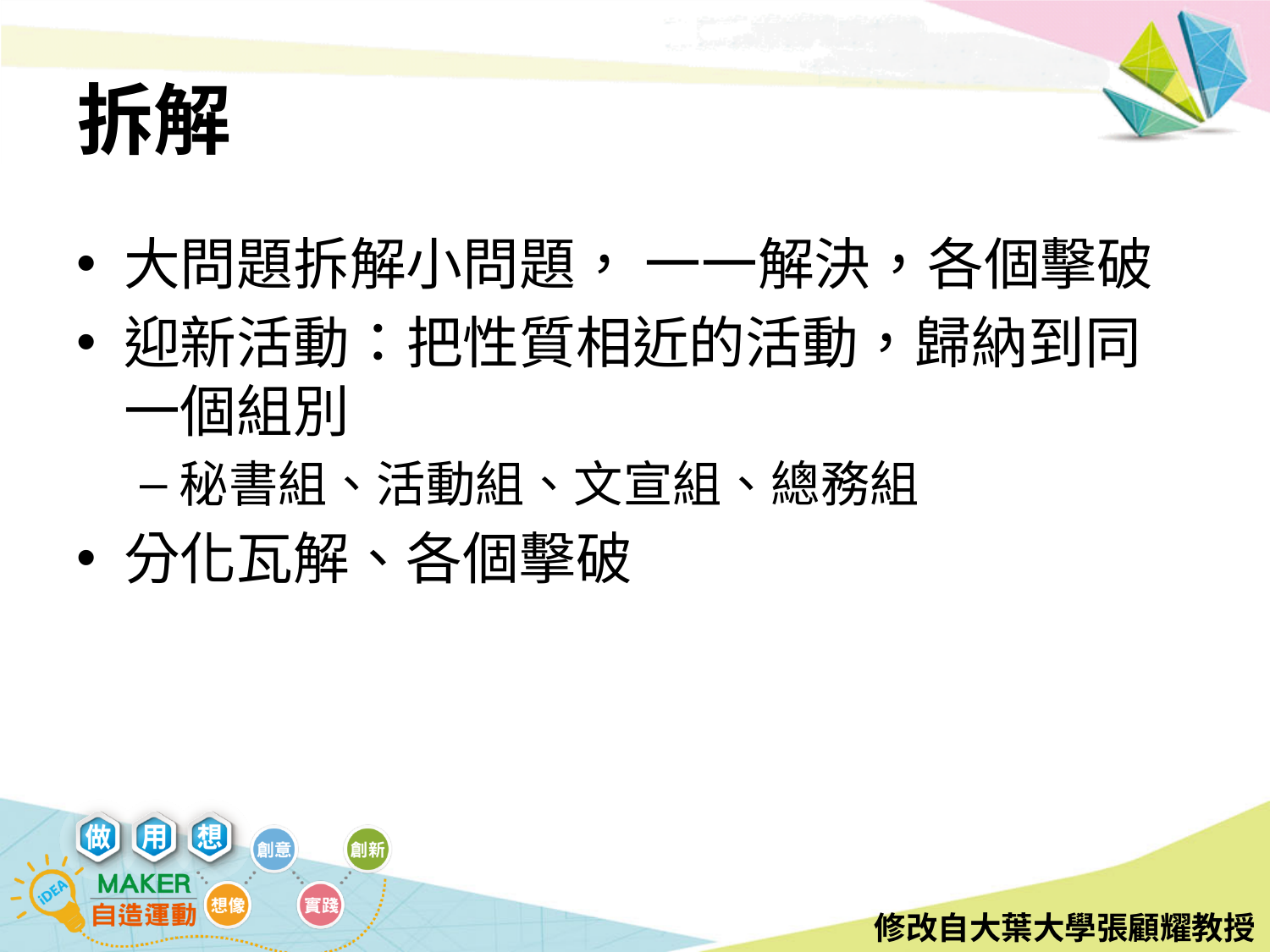

# 拆解
大問題拆解小問題， 一一解決，各個擊破
迎新活動：把性質相近的活動，歸納到同一個組別
秘書組、活動組、文宣組、總務組
分化瓦解、各個擊破
修改自大葉大學張顧耀教授